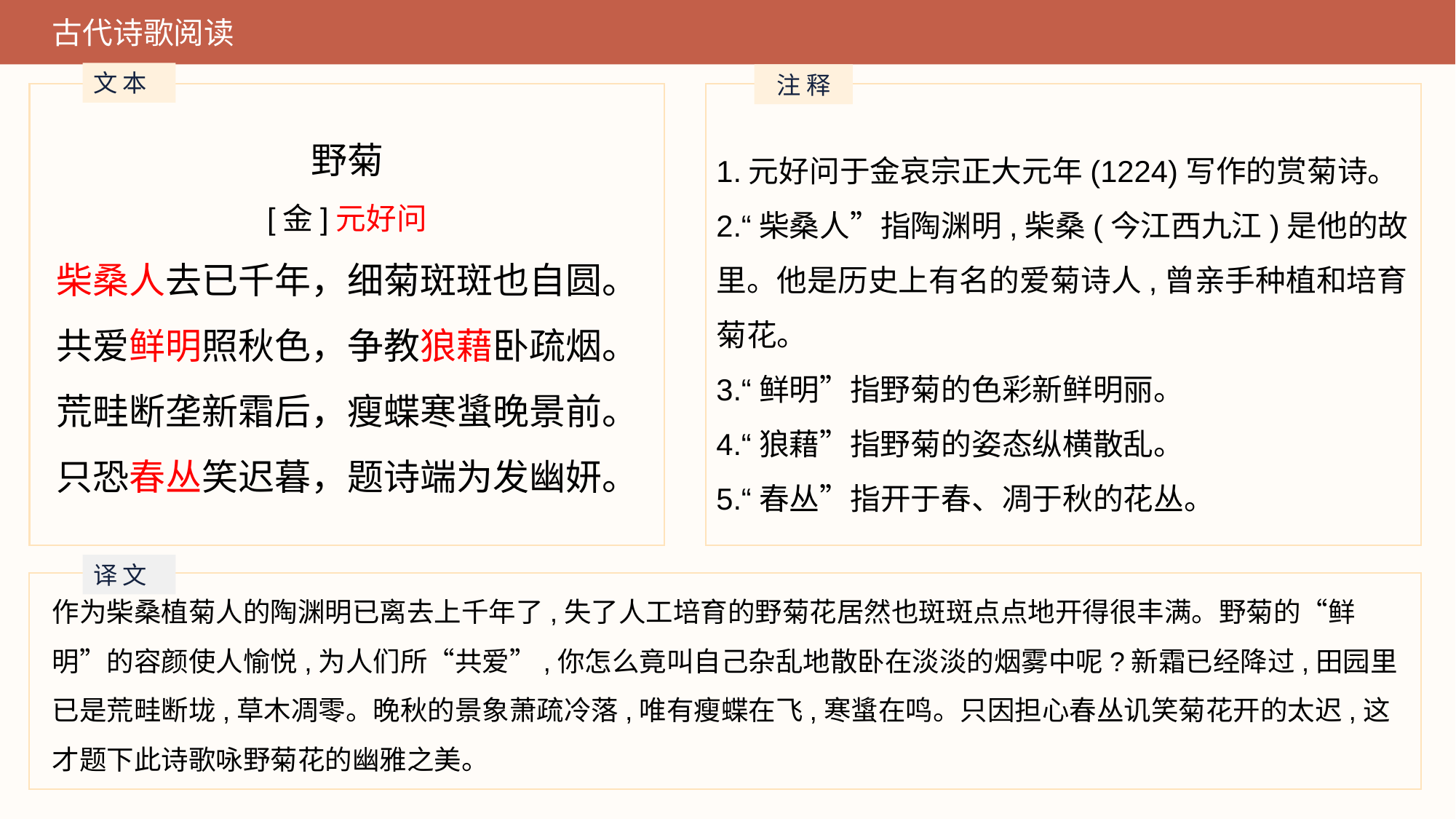

古代诗歌阅读
文 本
注 释

野菊
[金]元好问
柴桑人去已千年，细菊斑斑也自圆。共爱鲜明照秋色，争教狼藉卧疏烟。荒畦断垄新霜后，瘦蝶寒螀晚景前。只恐春丛笑迟暮，题诗端为发幽妍。
1.元好问于金哀宗正大元年(1224)写作的赏菊诗。
2.“柴桑人”指陶渊明,柴桑(今江西九江)是他的故里。他是历史上有名的爱菊诗人,曾亲手种植和培育菊花。
3.“鲜明”指野菊的色彩新鲜明丽。
4.“狼藉”指野菊的姿态纵横散乱。
5.“春丛”指开于春、凋于秋的花丛。

译 文

作为柴桑植菊人的陶渊明已离去上千年了,失了人工培育的野菊花居然也斑斑点点地开得很丰满。野菊的“鲜明”的容颜使人愉悦,为人们所“共爱”,你怎么竟叫自己杂乱地散卧在淡淡的烟雾中呢?新霜已经降过,田园里已是荒畦断垅,草木凋零。晚秋的景象萧疏冷落,唯有瘦蝶在飞,寒螀在鸣。只因担心春丛讥笑菊花开的太迟,这才题下此诗歌咏野菊花的幽雅之美。